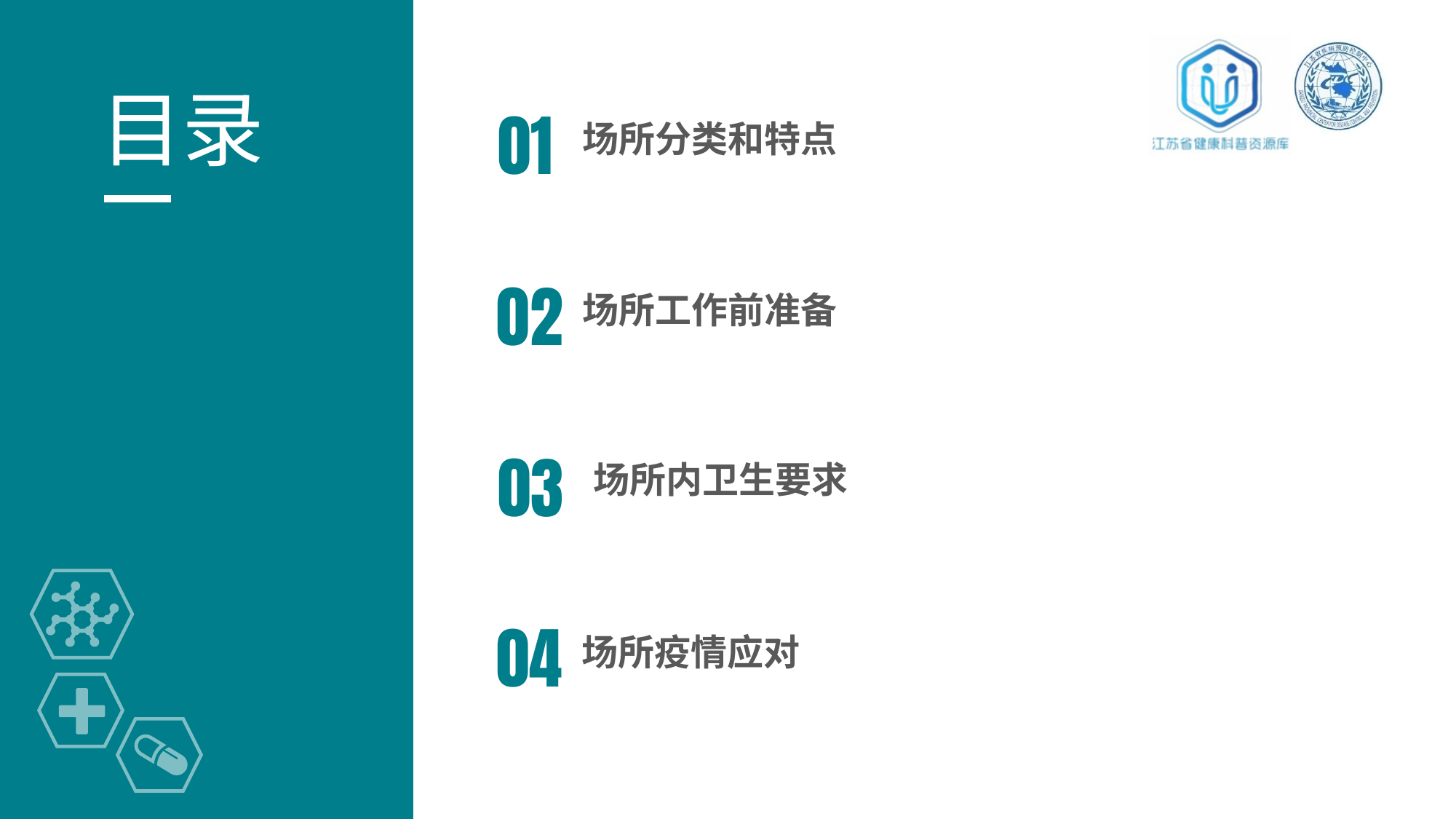

目录
01
场所分类和特点
02
场所工作前准备
03

场所内卫生要求

04
场所疫情应对